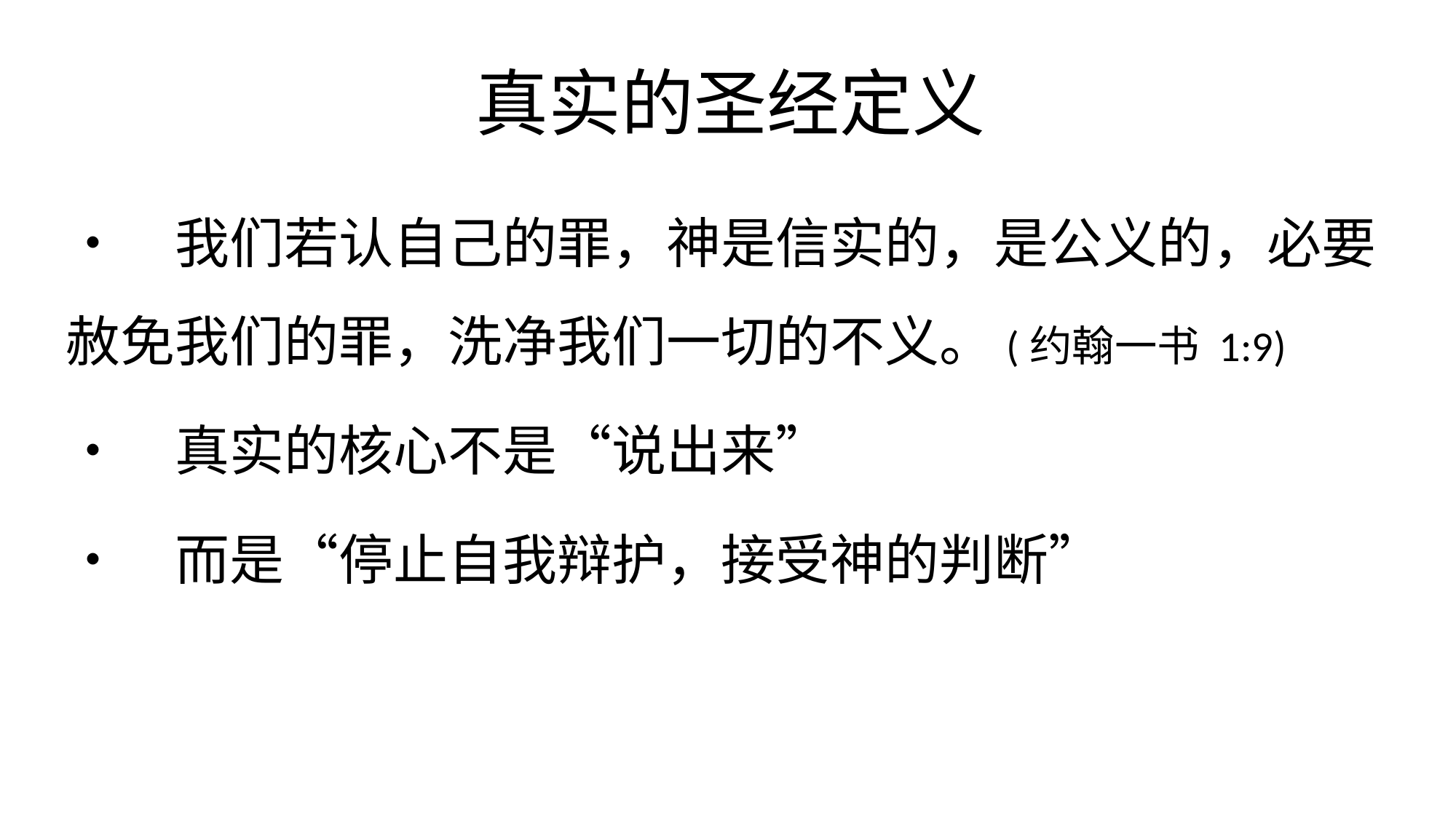

# 真实的圣经定义
•	我们若认自己的罪，神是信实的，是公义的，必要赦免我们的罪，洗净我们一切的不义。(约翰一书 1:9)
•	真实的核心不是“说出来”
•	而是“停止自我辩护，接受神的判断”
18